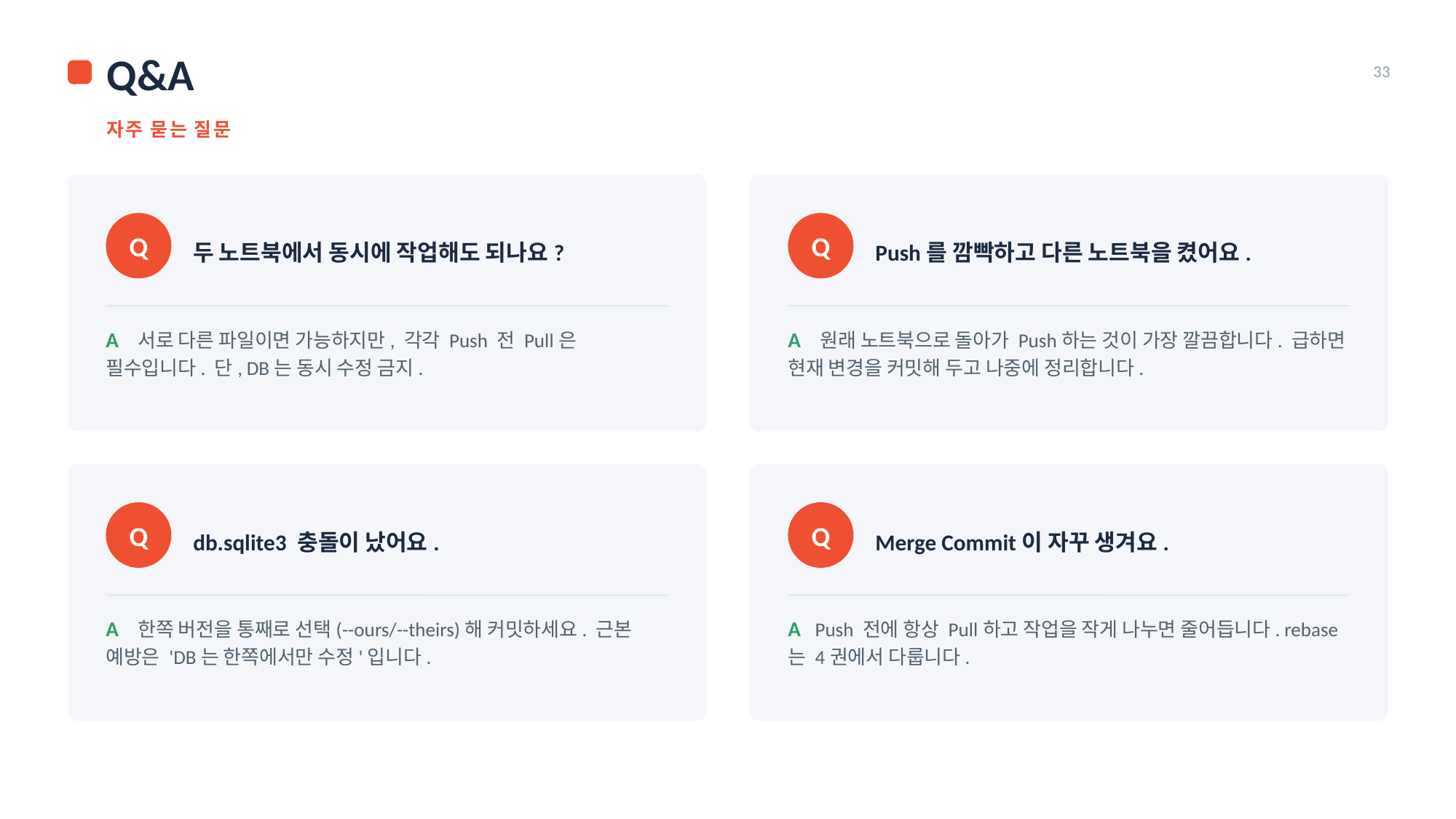

Q&A
33

자주 묻는 질문

Q
두 노트북에서 동시에 작업해도 되나요?

Q
Push를 깜빡하고 다른 노트북을 켰어요.

A   서로 다른 파일이면 가능하지만, 각각 Push 전 Pull은 필수입니다. 단, DB는 동시 수정 금지.
A   원래 노트북으로 돌아가 Push하는 것이 가장 깔끔합니다. 급하면 현재 변경을 커밋해 두고 나중에 정리합니다.

Q
db.sqlite3 충돌이 났어요.

Q
Merge Commit이 자꾸 생겨요.

A   한쪽 버전을 통째로 선택(--ours/--theirs)해 커밋하세요. 근본 예방은 'DB는 한쪽에서만 수정'입니다.
A   Push 전에 항상 Pull하고 작업을 작게 나누면 줄어듭니다. rebase는 4권에서 다룹니다.